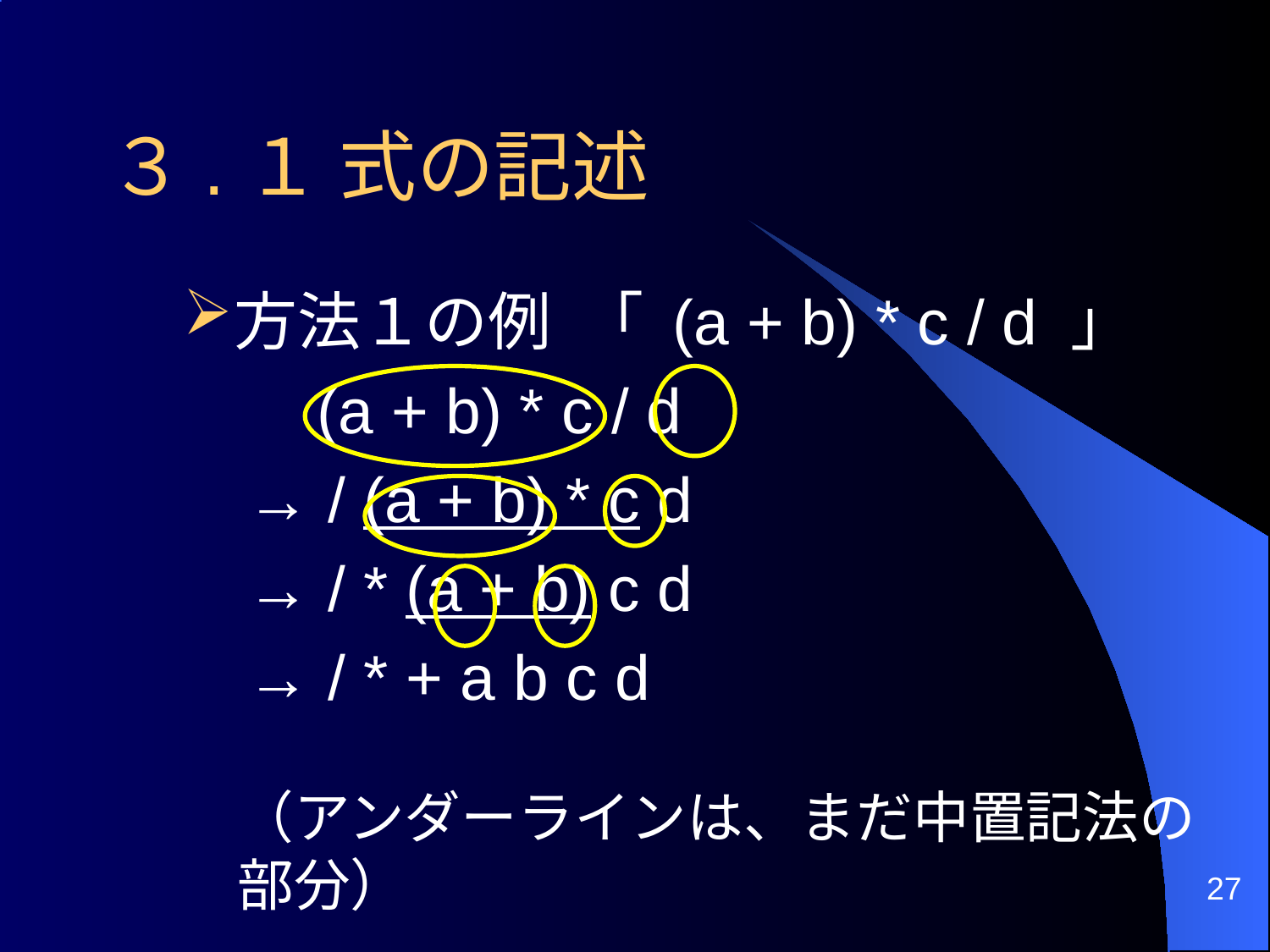

# ３.１ 式の記述
方法１の例  「 (a + b) * c / d 」
    (a + b) * c / d
→ / (a + b) * c d
→ / * (a + b) c d
→ / * + a b c d

（アンダーラインは、まだ中置記法の部分）
27